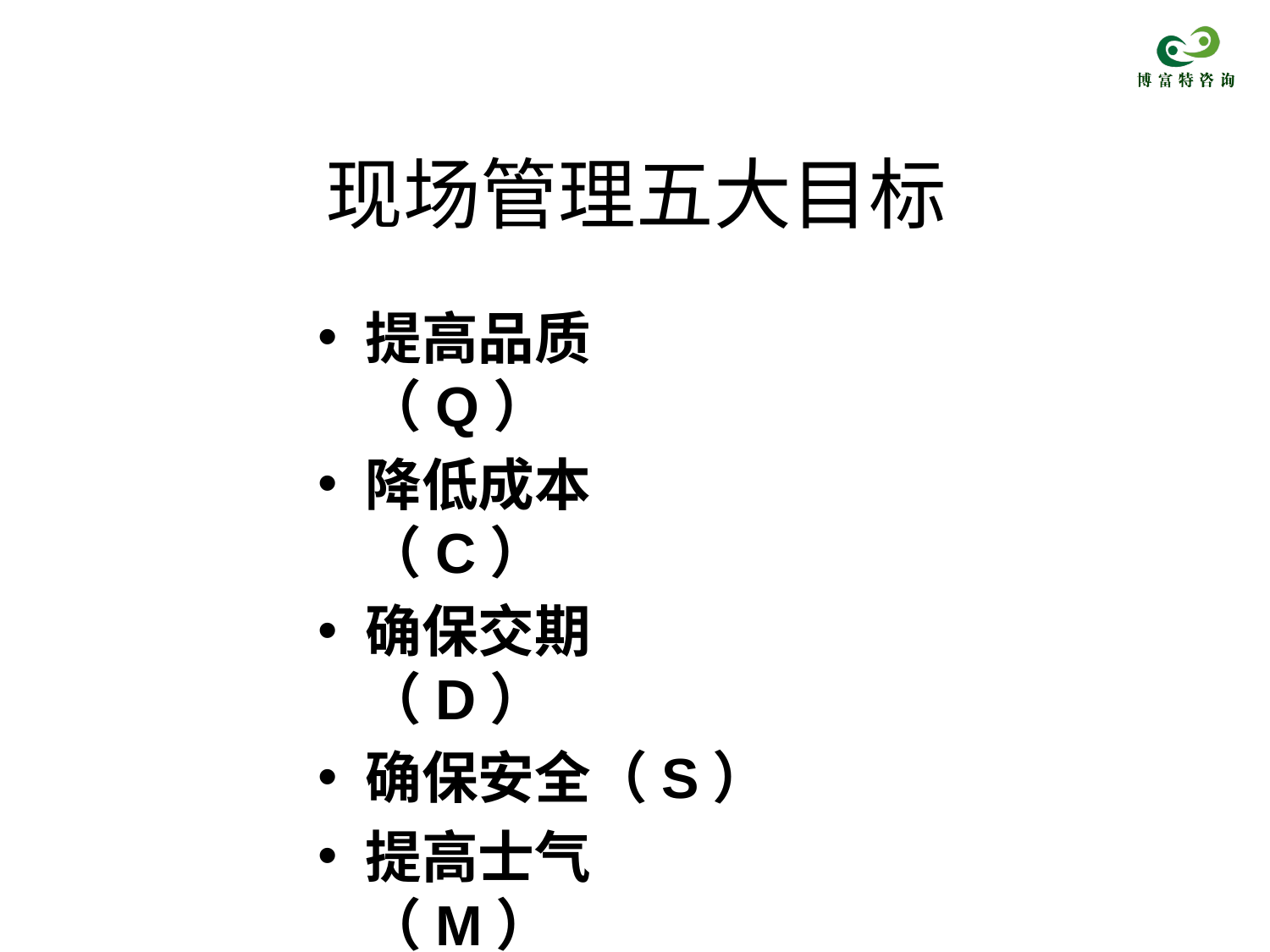

# 现场管理五大目标
提高品质（Q）
降低成本（C）
确保交期（D）
确保安全（S）
提高士气（M）